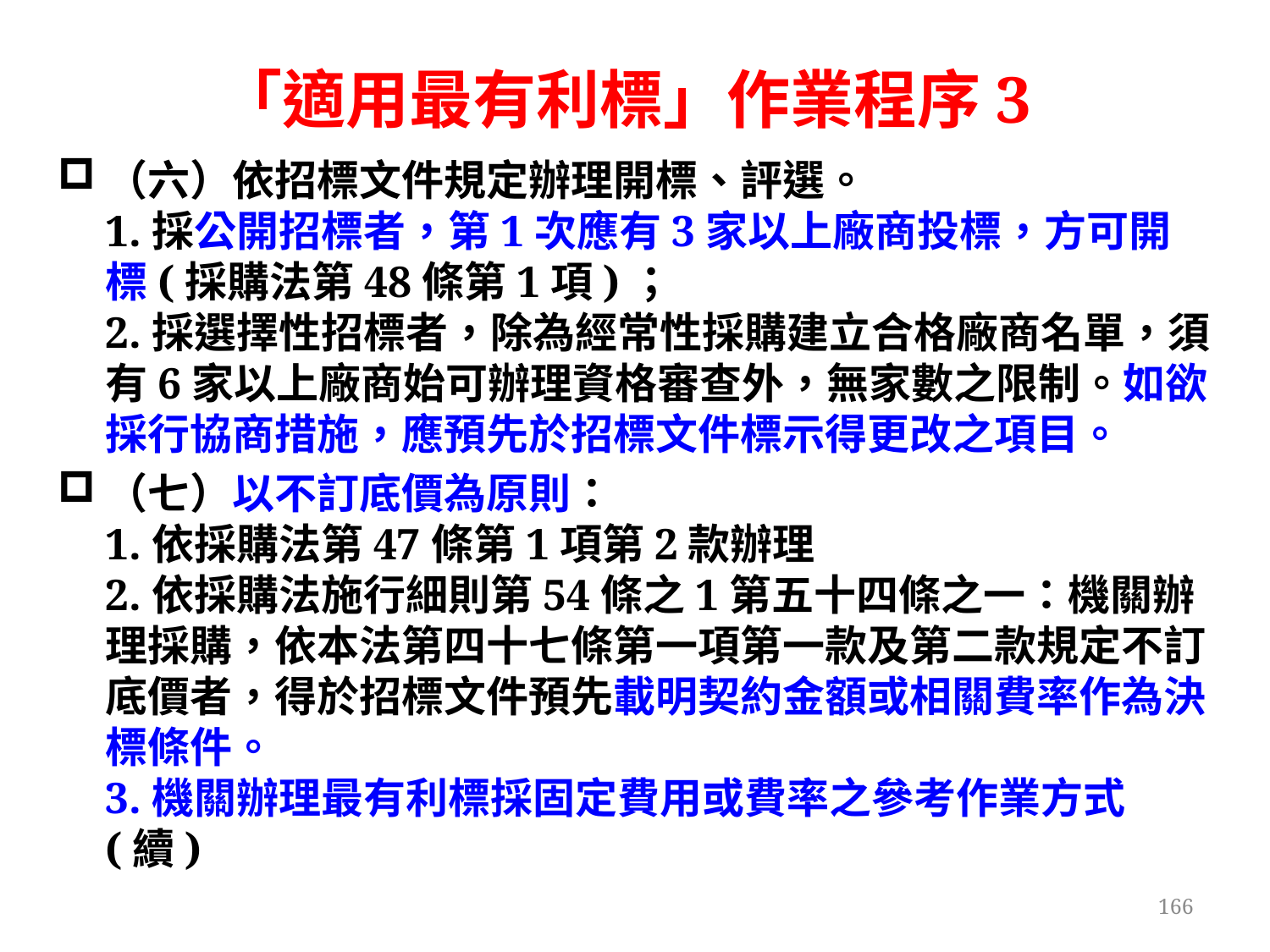

# 「適用最有利標」作業程序3
（六）依招標文件規定辦理開標、評選。
1.採公開招標者，第1次應有3家以上廠商投標，方可開標(採購法第48條第1項)；
2.採選擇性招標者，除為經常性採購建立合格廠商名單，須有6家以上廠商始可辦理資格審查外，無家數之限制。如欲採行協商措施，應預先於招標文件標示得更改之項目。
（七）以不訂底價為原則：
1.依採購法第47條第1項第2款辦理
2.依採購法施行細則第54條之1第五十四條之一：機關辦理採購，依本法第四十七條第一項第一款及第二款規定不訂底價者，得於招標文件預先載明契約金額或相關費率作為決標條件。
3.機關辦理最有利標採固定費用或費率之參考作業方式(續)
166